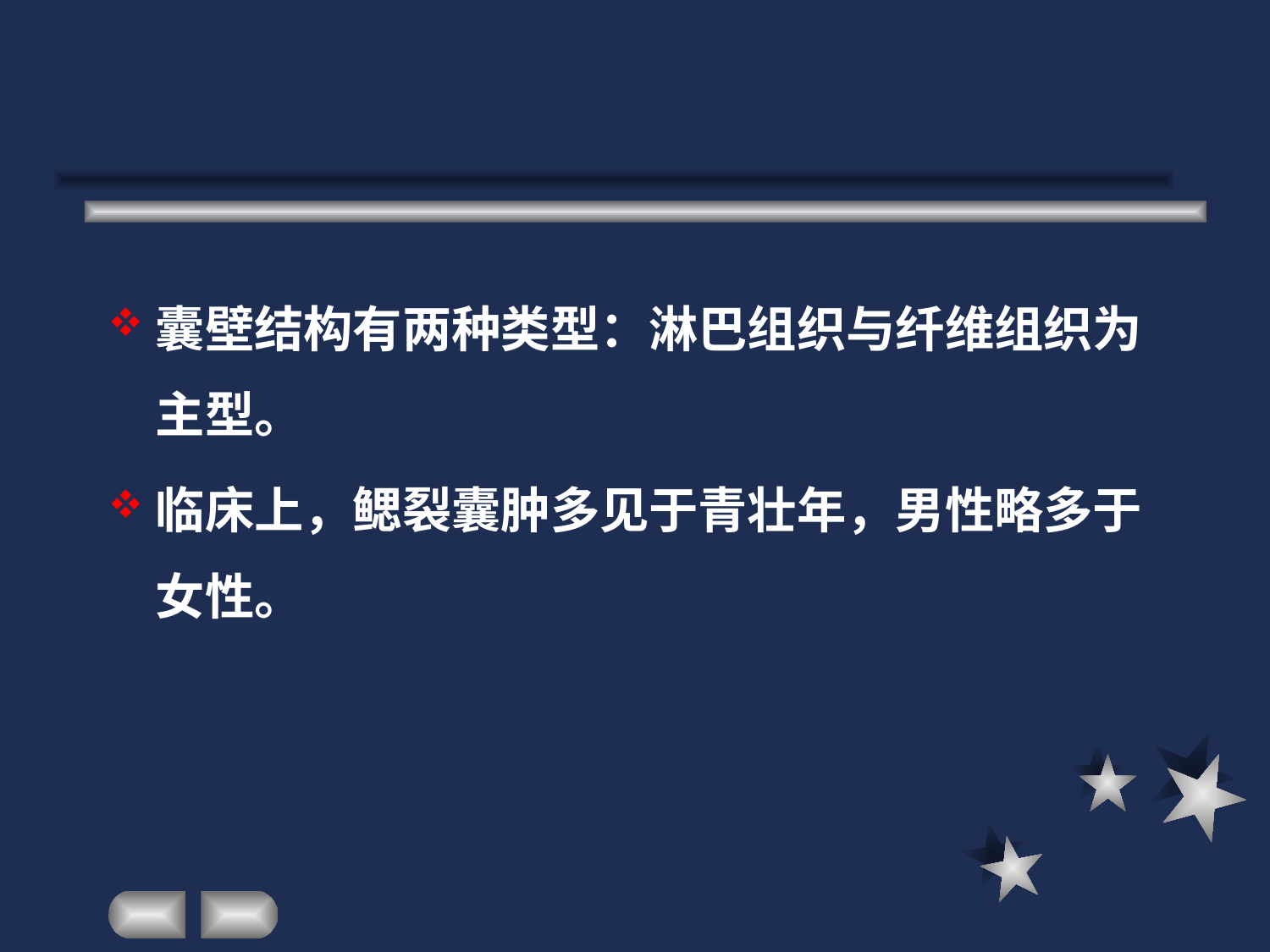

囊壁结构有两种类型：淋巴组织与纤维组织为主型。
临床上，鳃裂囊肿多见于青壮年，男性略多于女性。